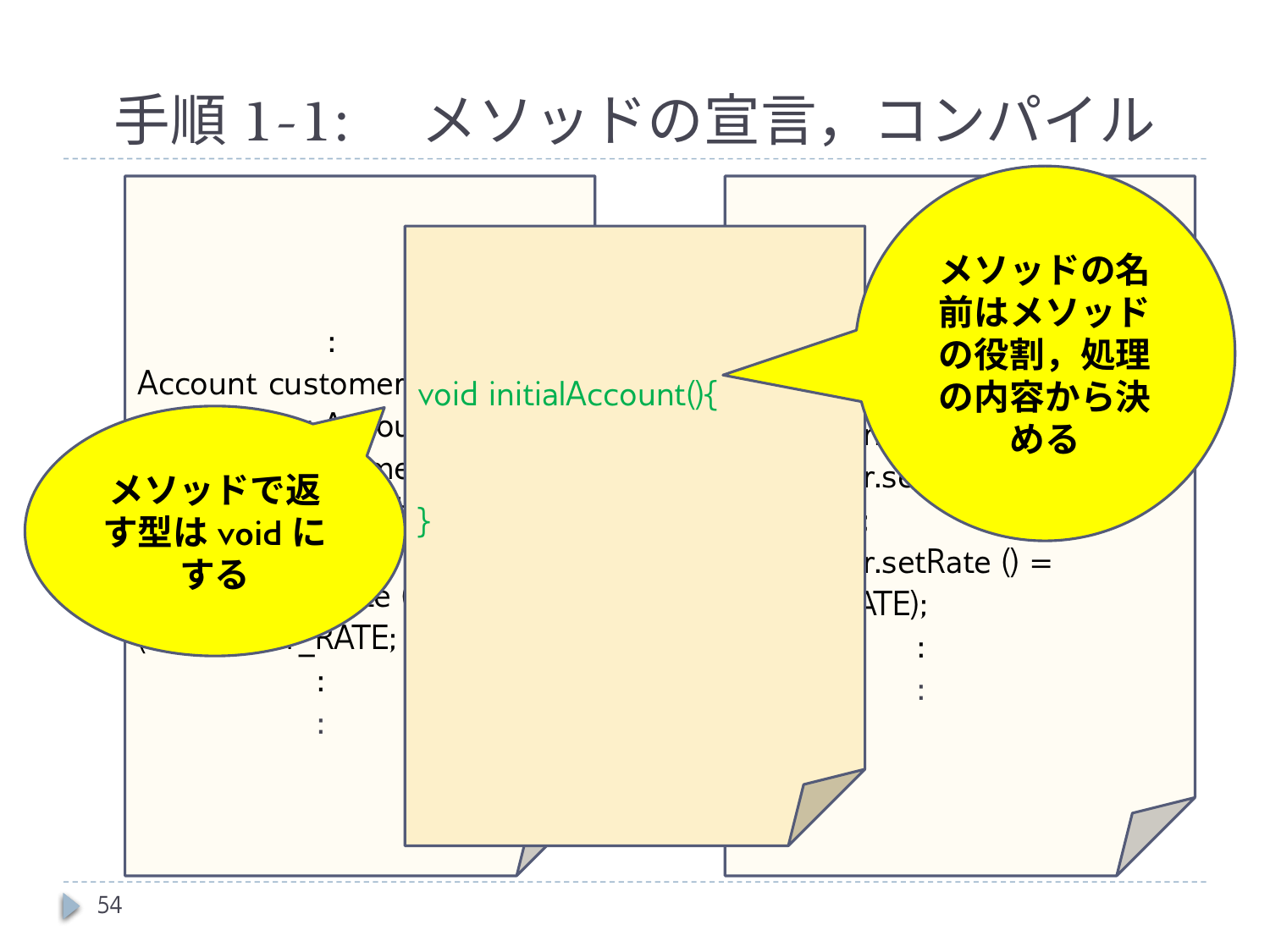

# 手順1-1:　メソッドの宣言，コンパイル
メソッドの名前はメソッドの役割，処理の内容から決める

                  :
Account customer =
           new Account();
customer.setName(name);
customer.setNumber(
number);
customer.setRate () = (ORDINARY_RATE;
	     :
	     :

                   :
Account customer =
            new Account();
customer.setName(name);
customer.setNumber(
number);
customer.setRate () = FIXED_RATE);
	     :
	     :

void initialAccount(){

}

メソッドで返す型はvoidにする
54